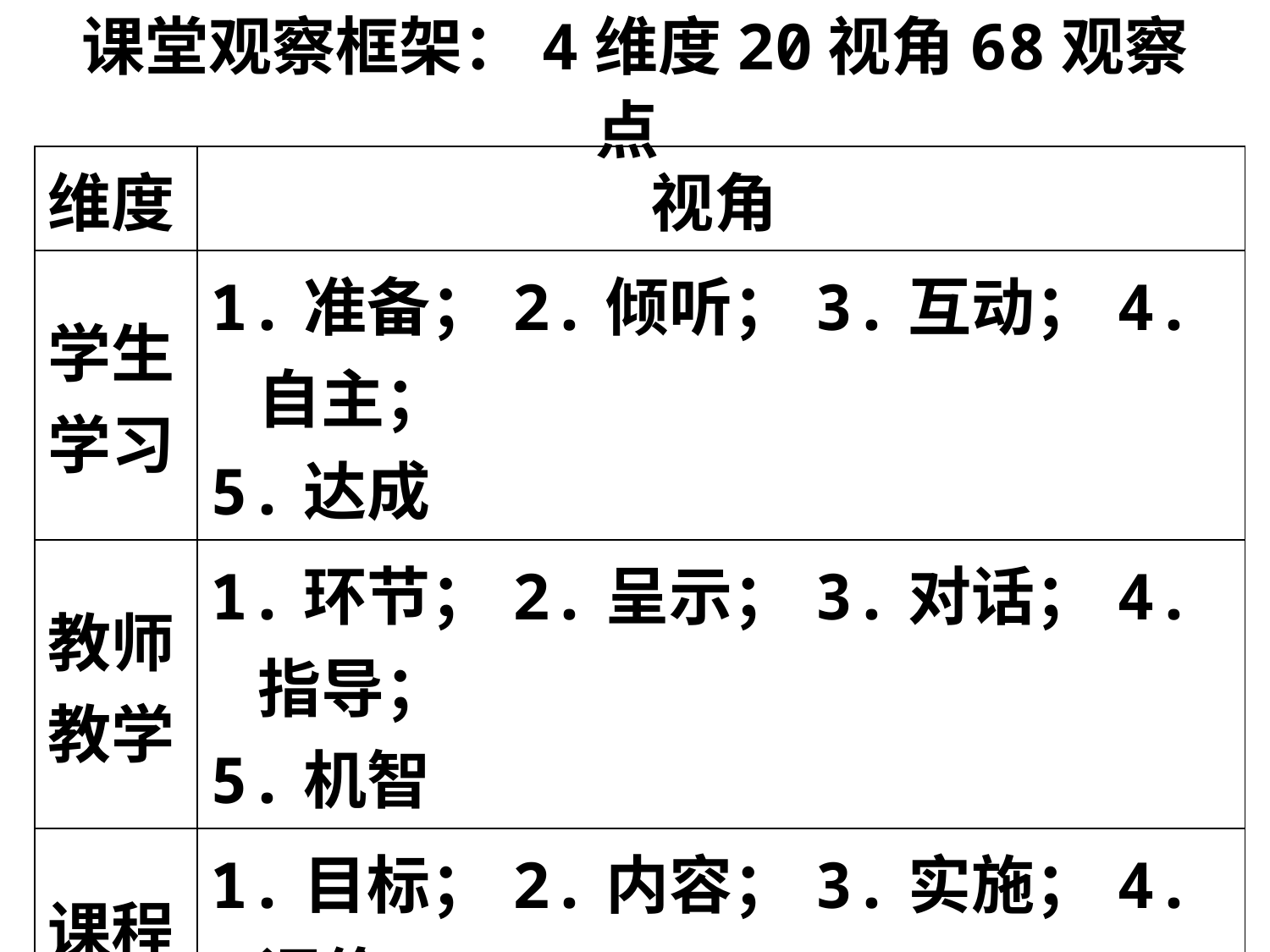

# 课堂观察框架：4维度20视角68观察点
| 维度 | 视角 |
| --- | --- |
| 学生 学习 | 1.准备；2.倾听；3.互动；4.自主； 5.达成 |
| 教师 教学 | 1.环节；2.呈示；3.对话；4.指导； 5.机智 |
| 课程 性质 | 1.目标；2.内容；3.实施；4.评价； 5.资源 |
| 课堂 文化 | 1.思考；2.民主；3.创新；4.关爱； 5.特质 |